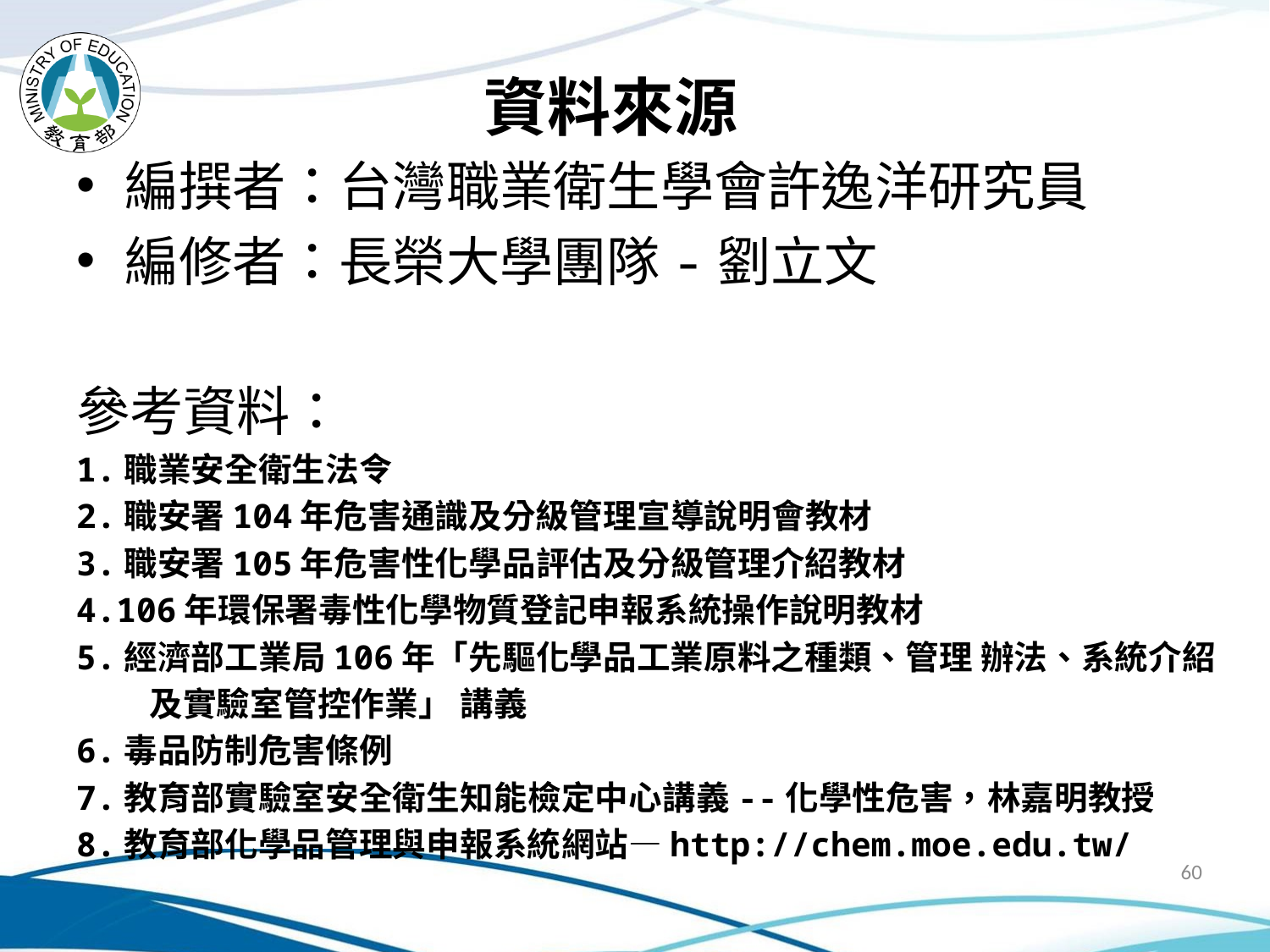

# 資料來源
編撰者：台灣職業衛生學會許逸洋研究員
編修者：長榮大學團隊-劉立文

參考資料：
1.職業安全衛生法令
2.職安署104年危害通識及分級管理宣導說明會教材
3.職安署105年危害性化學品評估及分級管理介紹教材
4.106年環保署毒性化學物質登記申報系統操作說明教材
5.經濟部工業局106年「先驅化學品工業原料之種類、管理 辦法、系統介紹及實驗室管控作業」 講義
6.毒品防制危害條例
7.教育部實驗室安全衛生知能檢定中心講義--化學性危害，林嘉明教授
8.教育部化學品管理與申報系統網站—http://chem.moe.edu.tw/

60